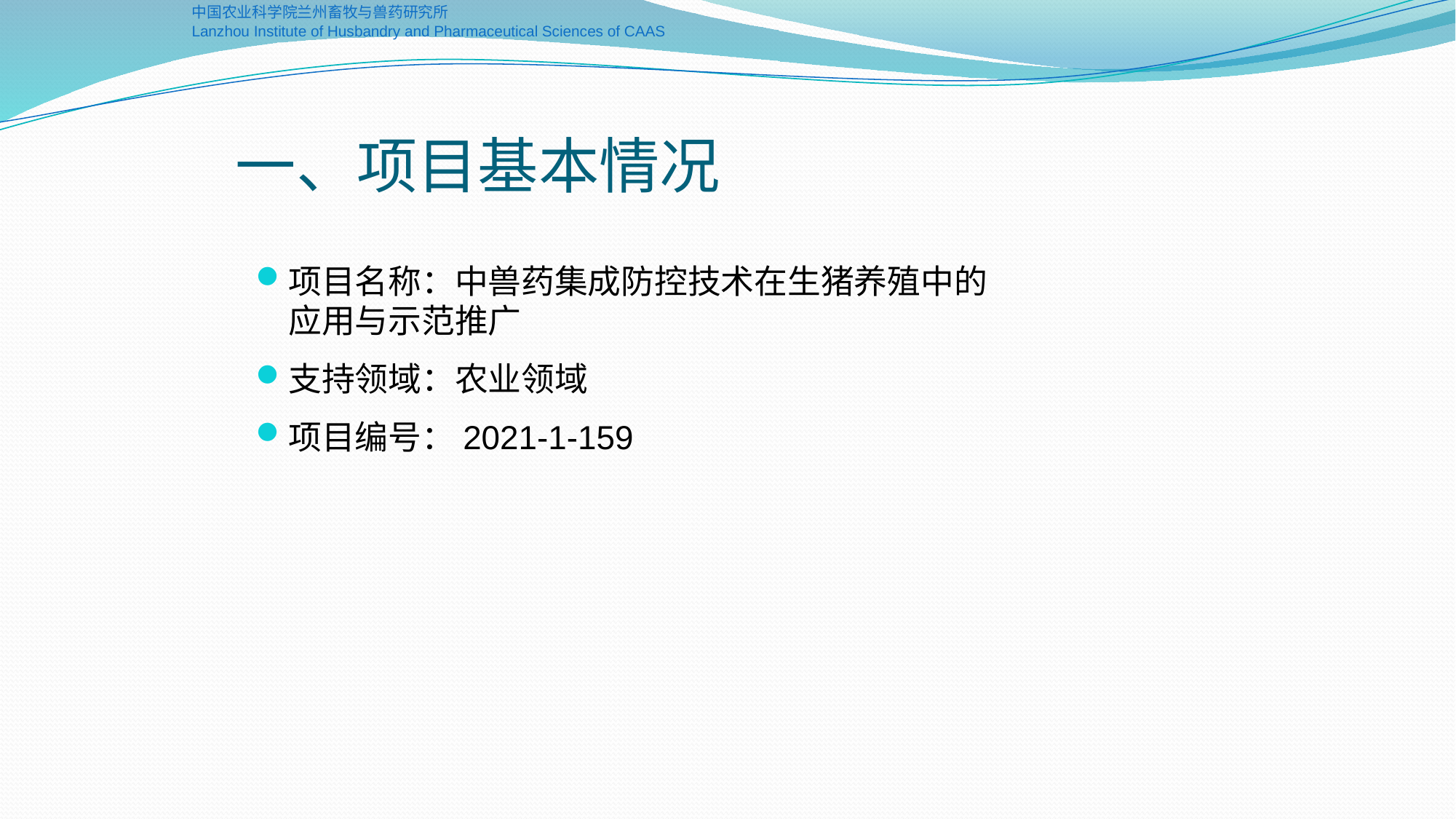

中国农业科学院兰州畜牧与兽药研究所
Lanzhou Institute of Husbandry and Pharmaceutical Sciences of CAAS
# 一、项目基本情况
项目名称：中兽药集成防控技术在生猪养殖中的
应用与示范推广
支持领域：农业领域
项目编号：2021-1-159